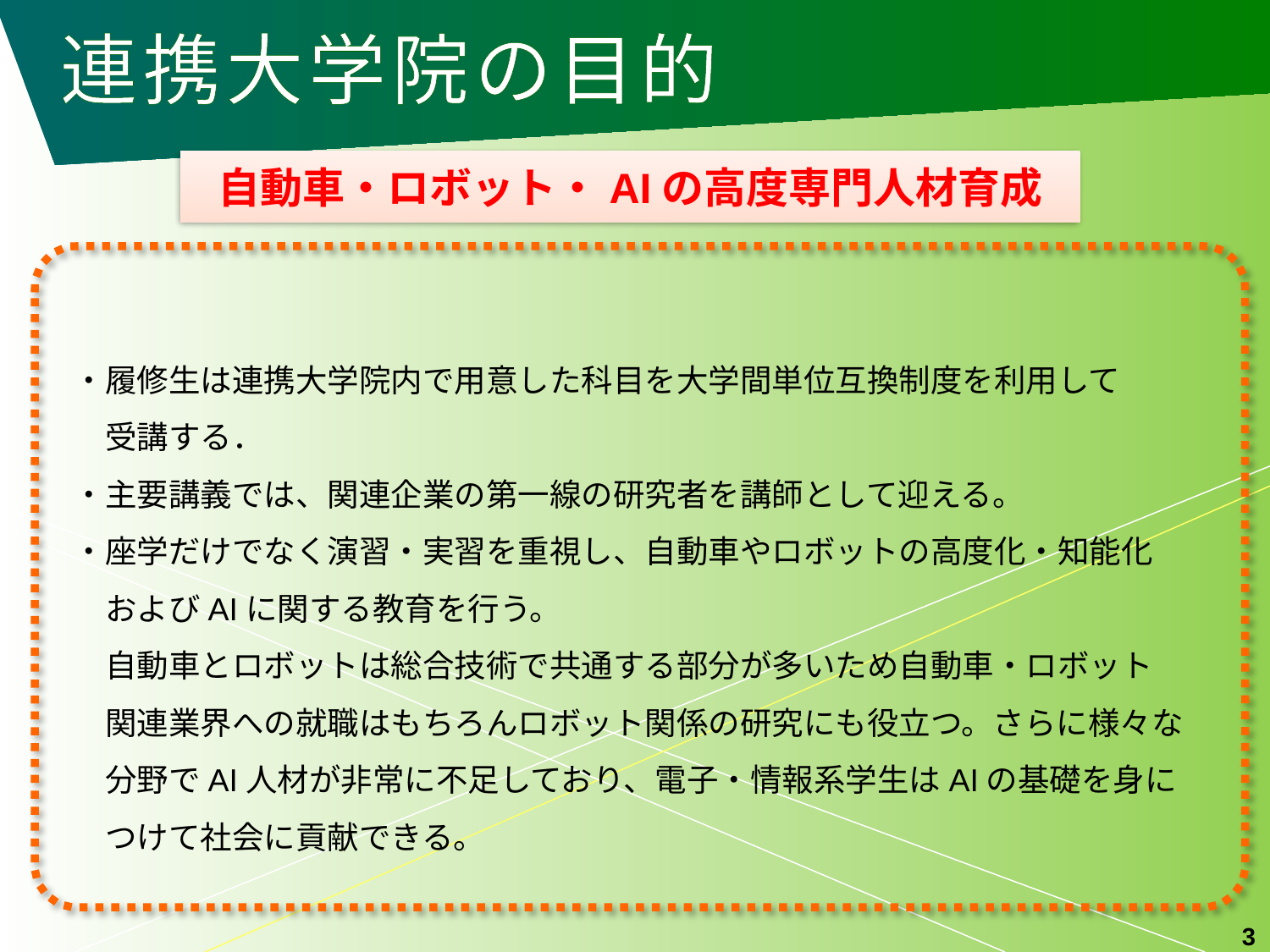

# 連携大学院の目的
自動車・ロボット・AIの高度専門人材育成

・履修生は連携大学院内で用意した科目を大学間単位互換制度を利用して
　受講する．
・主要講義では、関連企業の第一線の研究者を講師として迎える。
・座学だけでなく演習・実習を重視し、自動車やロボットの高度化・知能化
　およびAIに関する教育を行う。
　自動車とロボットは総合技術で共通する部分が多いため自動車・ロボット
　関連業界への就職はもちろんロボット関係の研究にも役立つ。さらに様々な
　分野でAI人材が非常に不足しており、電子・情報系学生はAIの基礎を身に
　つけて社会に貢献できる。
3